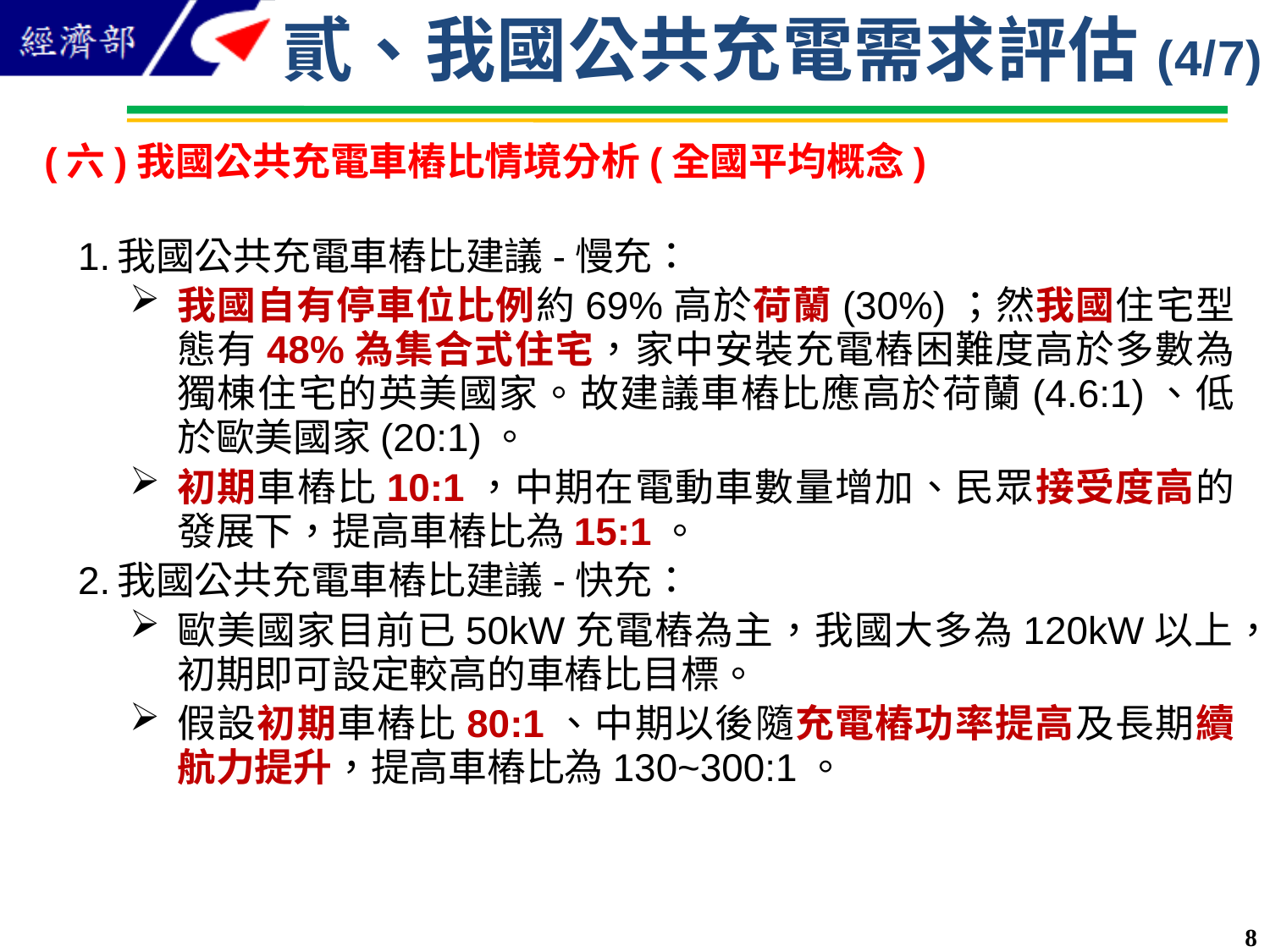

貳、我國公共充電需求評估(4/7)
(六)我國公共充電車樁比情境分析(全國平均概念)
我國公共充電車樁比建議-慢充：
我國自有停車位比例約69%高於荷蘭(30%)；然我國住宅型態有48%為集合式住宅，家中安裝充電樁困難度高於多數為獨棟住宅的英美國家。故建議車樁比應高於荷蘭(4.6:1)、低於歐美國家(20:1)。
初期車樁比10:1，中期在電動車數量增加、民眾接受度高的發展下，提高車樁比為15:1。
我國公共充電車樁比建議-快充：
歐美國家目前已50kW充電樁為主，我國大多為120kW以上，初期即可設定較高的車樁比目標。
假設初期車樁比80:1、中期以後隨充電樁功率提高及長期續航力提升，提高車樁比為130~300:1。
8